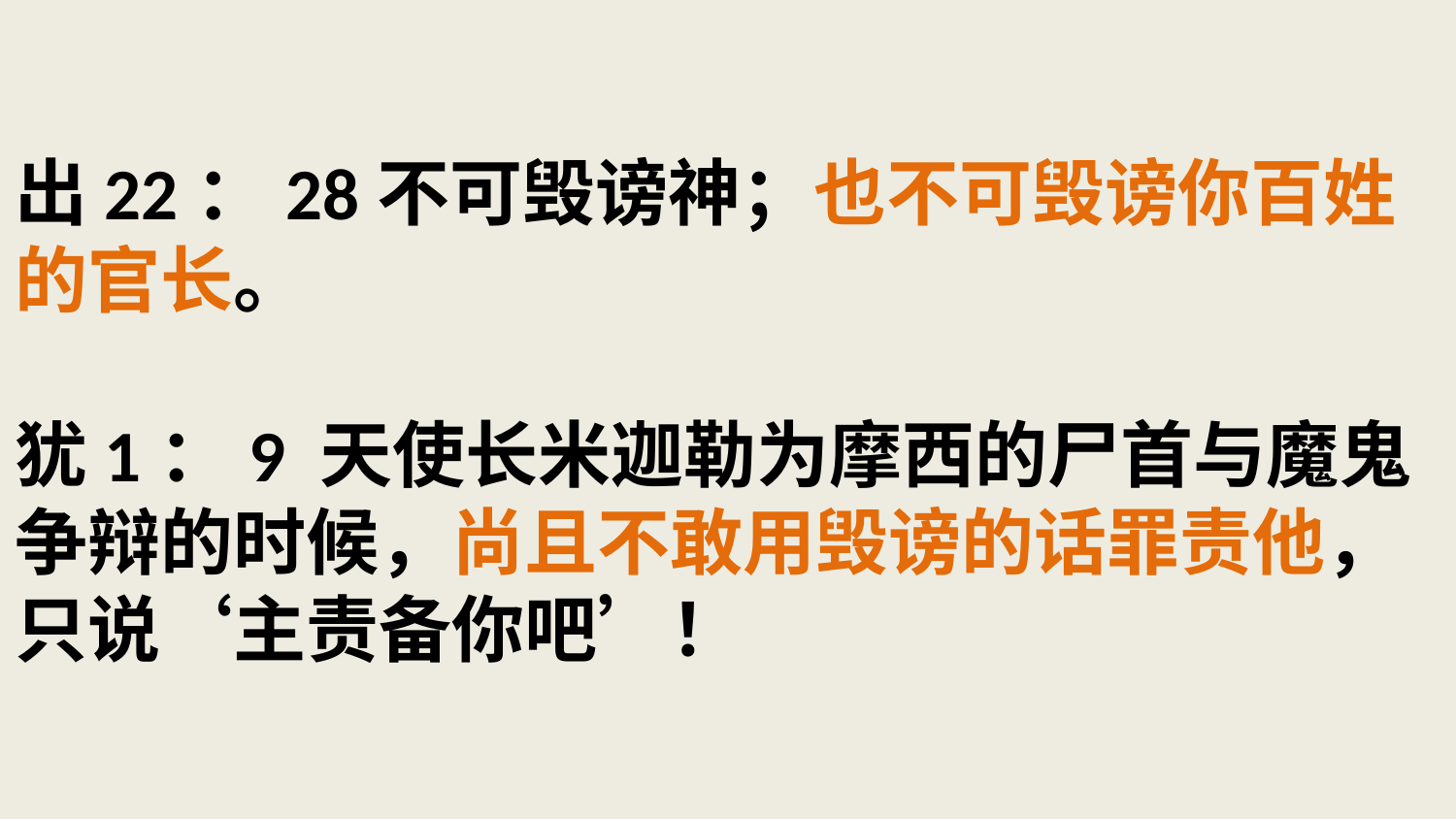

# 出22：28不可毁谤神；也不可毁谤你百姓的官长。 犹1：9 天使长米迦勒为摩西的尸首与魔鬼争辩的时候，尚且不敢用毁谤的话罪责他，只说‘主责备你吧’！